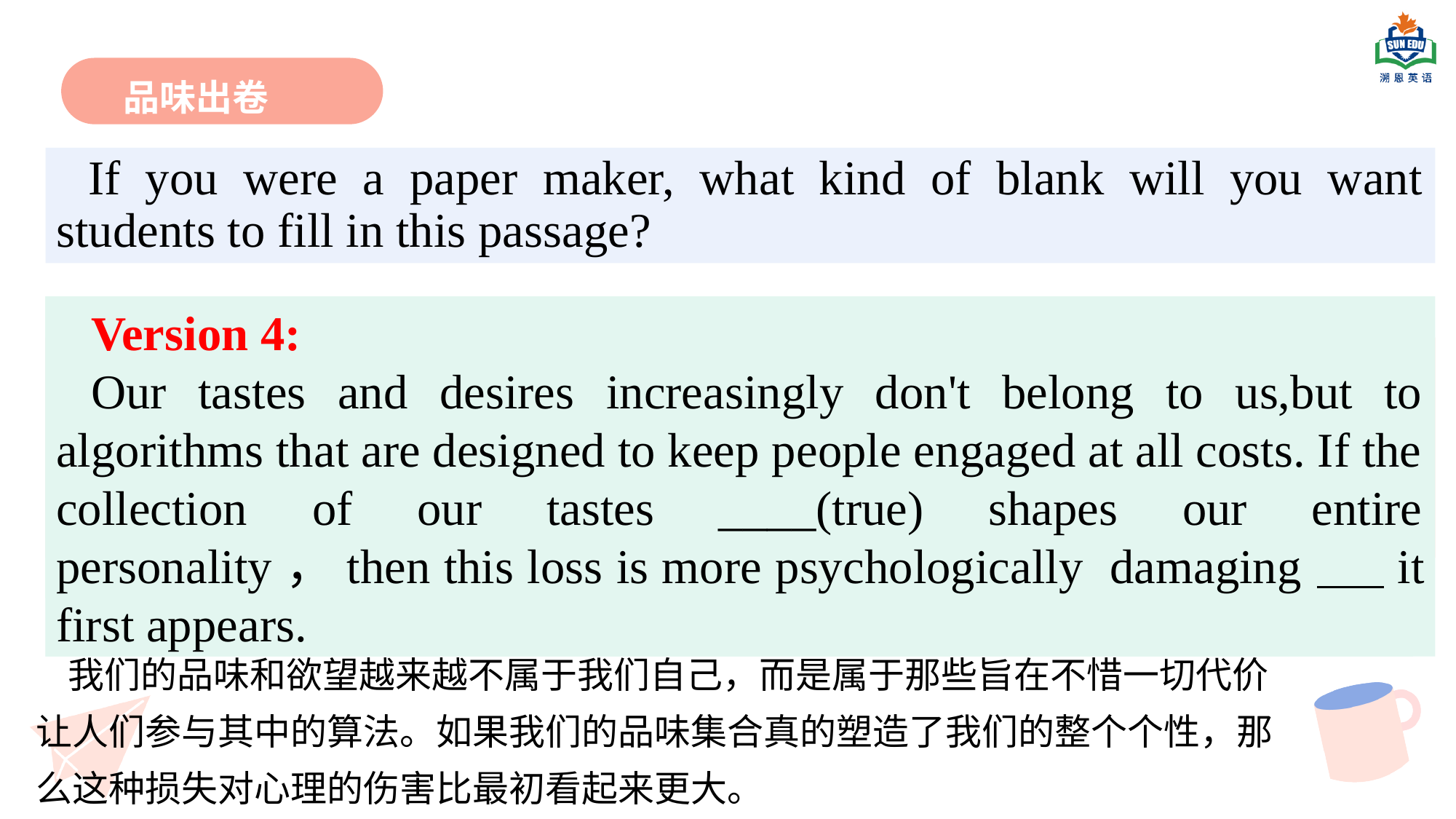

品味出卷
If you were a paper maker, what kind of blank will you want students to fill in this passage?
Version 4:
Our tastes and desires increasingly don't belong to us,but to algorithms that are designed to keep people engaged at all costs. If the collection of our tastes ____(true) shapes our entire personality，then this loss is more psychologically  damaging       it first appears.
Version 1:
 Our tastes and desires increasingly don't belong to us，but
      algorithms that are designed to keep people engaged at all costs. If the collection of our tastes truly shapes our entire personality，then this loss is more psychologically damaging than it first appears.
Version 2:
 Our tastes and desires increasingly don't belong to us,        to algorithms that are designed to keep people engaged at all costs. If the collection of our tastes truly shapes our entire personality，then this loss is more psychologically damaging than it first appears.
Version 3:
 Our tastes and desires increasingly don't belong to us,        to algorithms that           (design) to keep people engaged at all costs. If the collection of our tastes truly shapes our entire personality，then this loss is more ______(psychology)  damaging than it first appears.
 Our tastes and desires increasingly don't belong to us，but to algorithms that are designed to keep people engaged at all costs. If the collection of our tastes truly shapes our entire personality，then this loss is more psychologically damaging than it first appears.
我们的品味和欲望越来越不属于我们自己，而是属于那些旨在不惜一切代价让人们参与其中的算法。如果我们的品味集合真的塑造了我们的整个个性，那么这种损失对心理的伤害比最初看起来更大。